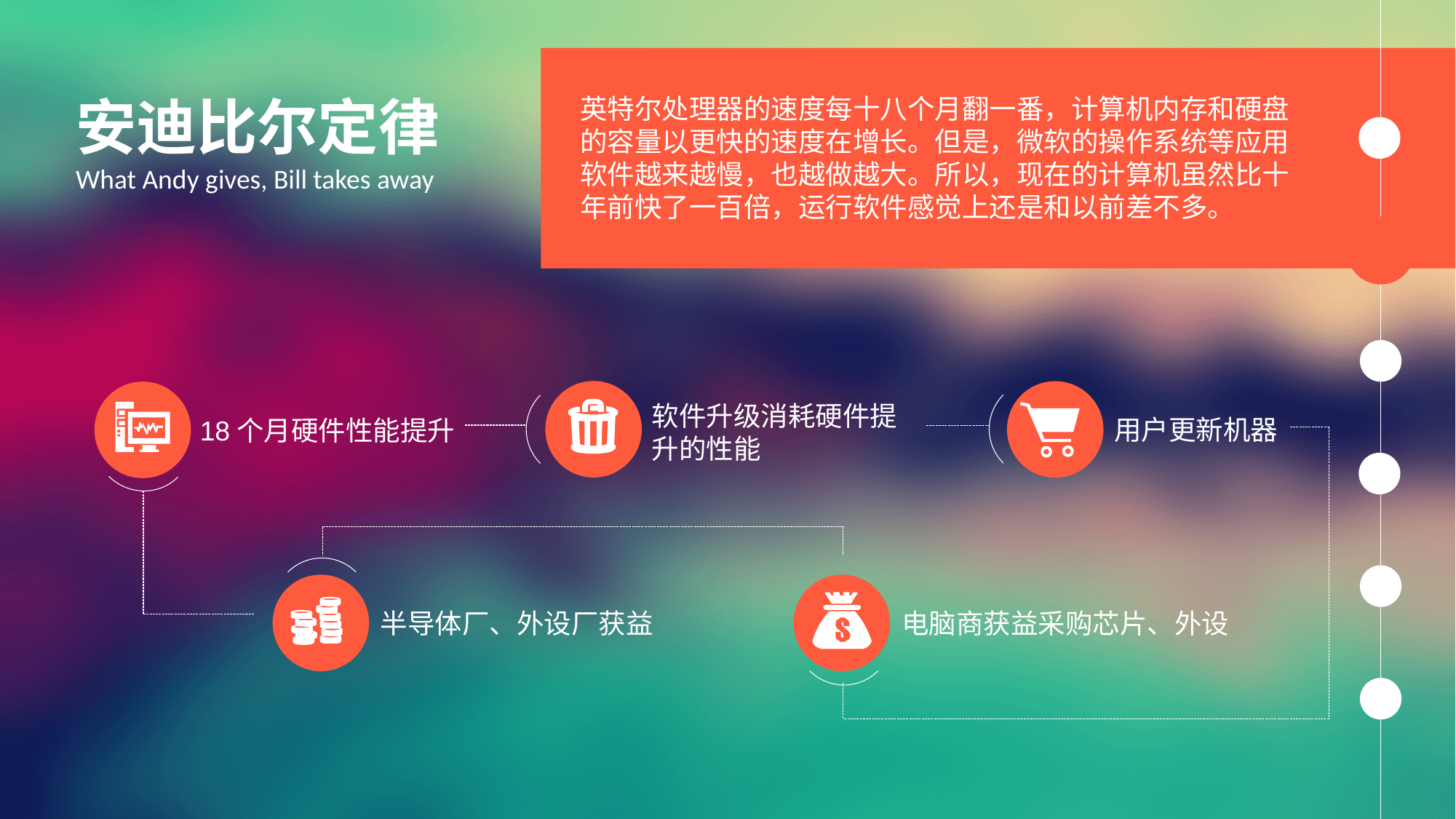

安迪比尔定律
What Andy gives, Bill takes away
英特尔处理器的速度每十八个月翻一番，计算机内存和硬盘的容量以更快的速度在增长。但是，微软的操作系统等应用软件越来越慢，也越做越大。所以，现在的计算机虽然比十年前快了一百倍，运行软件感觉上还是和以前差不多。

软件升级消耗硬件提升的性能

用户更新机器
18个月硬件性能提升

半导体厂、外设厂获益
电脑商获益采购芯片、外设